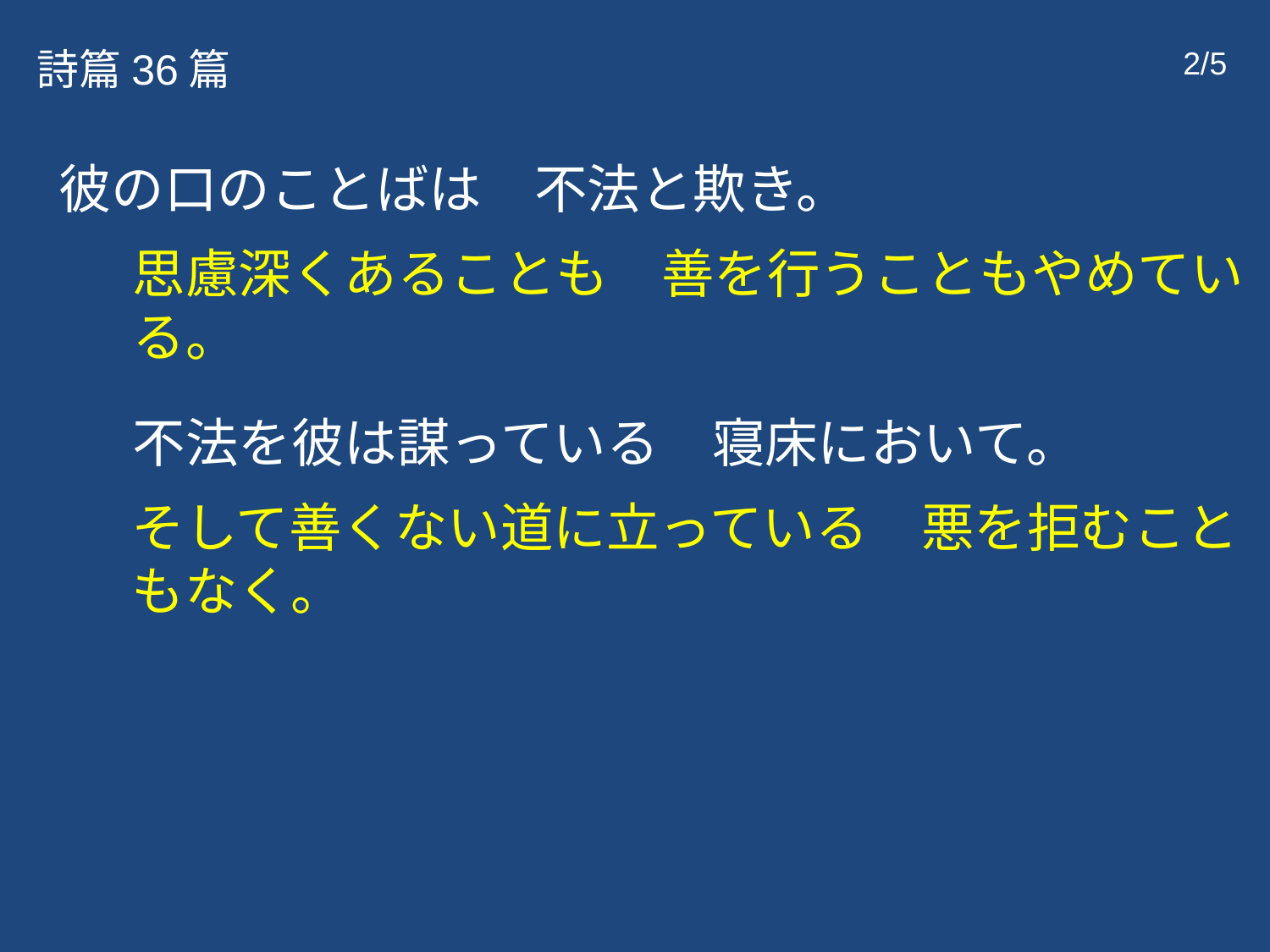

詩篇36篇
2/5
彼の口のことばは　不法と欺き。
思慮深くあることも　善を行うこともやめている。
不法を彼は謀っている　寝床において。
そして善くない道に立っている　悪を拒むこともなく。